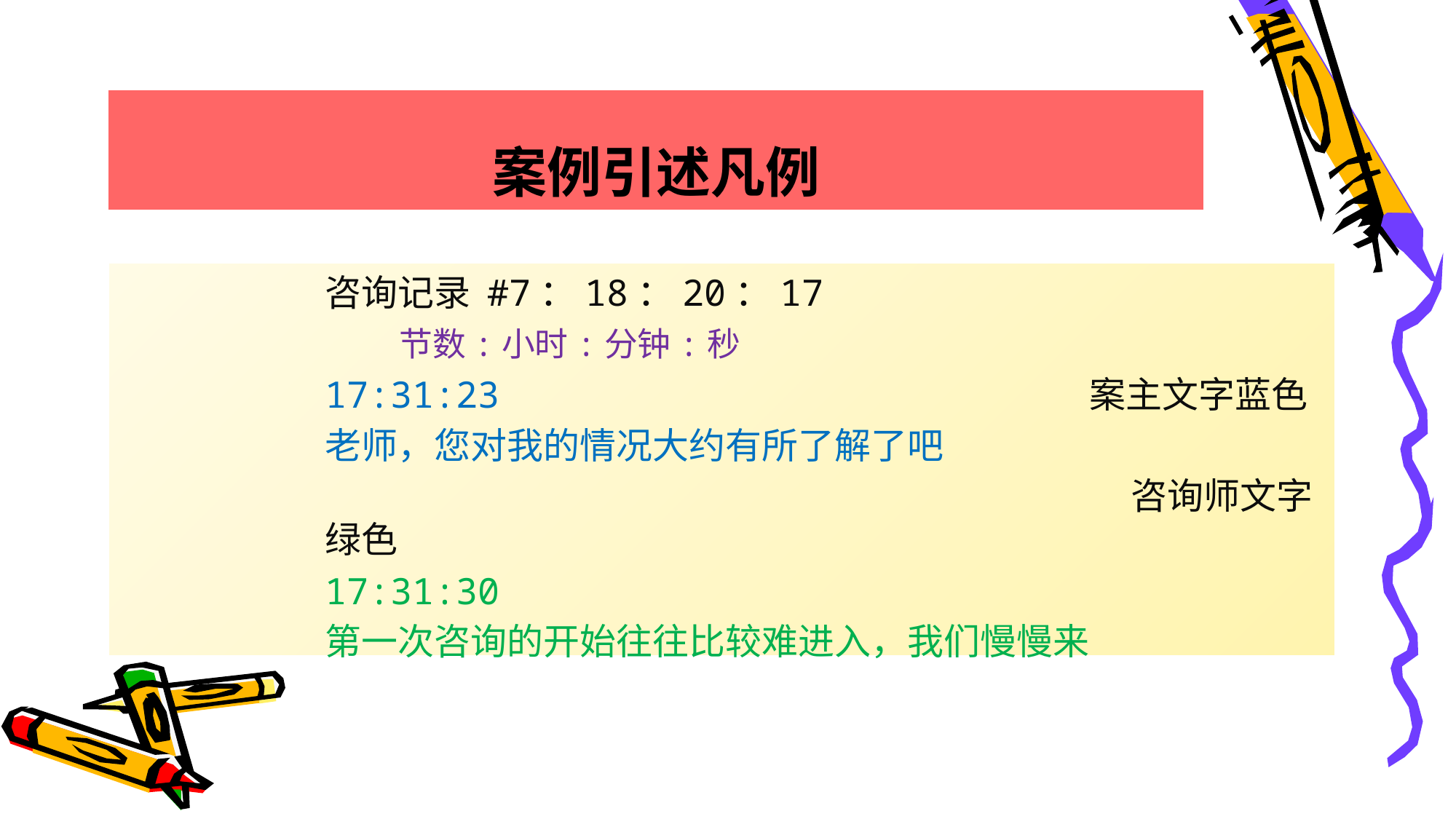

# 案例引述凡例
咨询记录 #7：18：20：17
        节数:小时:分钟:秒
17:31:23						案主文字蓝色
老师，您对我的情况大约有所了解了吧
							    咨询师文字绿色
17:31:30
第一次咨询的开始往往比较难进入，我们慢慢来